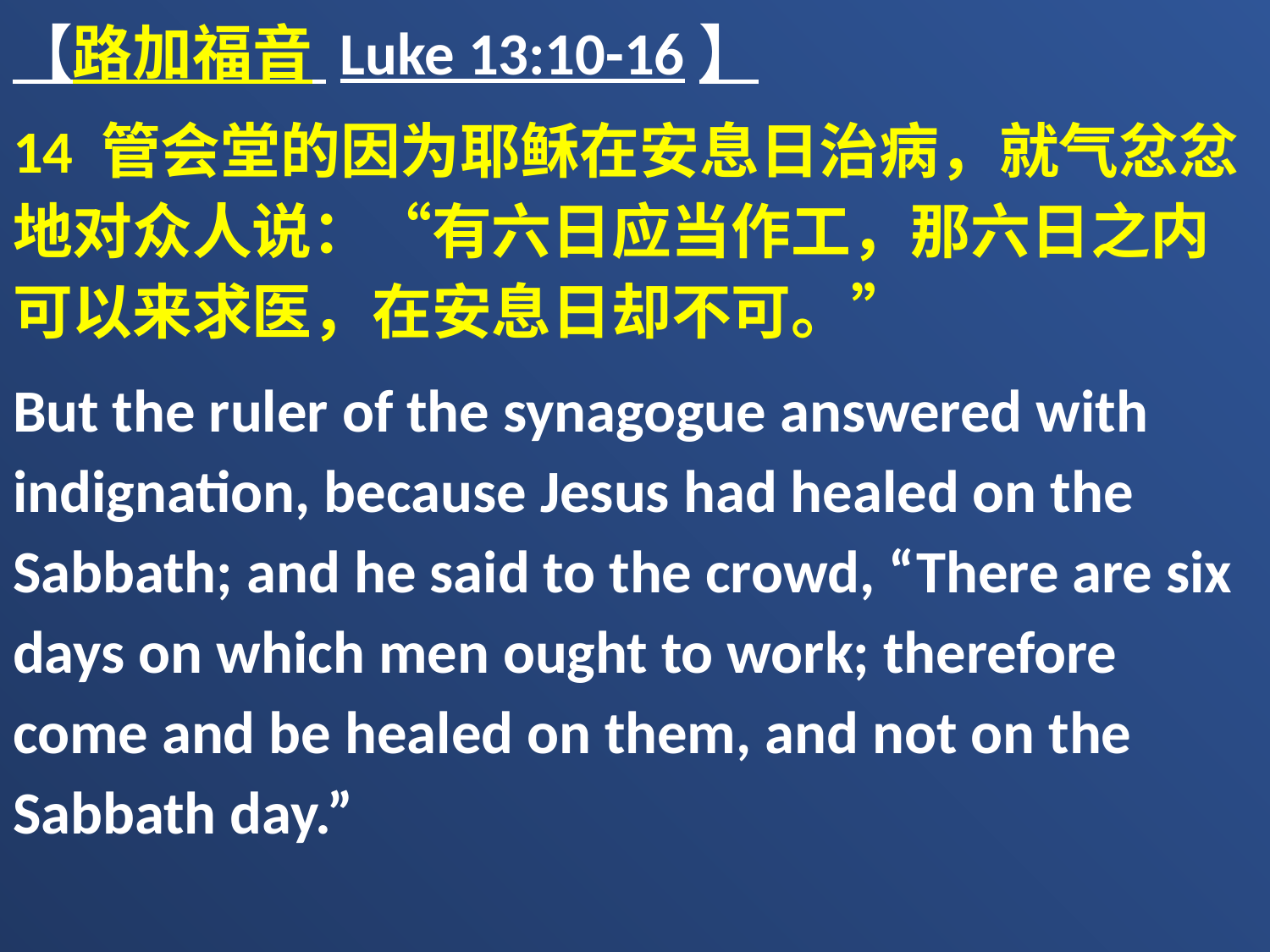

【路加福音 Luke 13:10-16】
14 管会堂的因为耶稣在安息日治病，就气忿忿地对众人说：“有六日应当作工，那六日之内可以来求医，在安息日却不可。”
But the ruler of the synagogue answered with indignation, because Jesus had healed on the Sabbath; and he said to the crowd, “There are six days on which men ought to work; therefore come and be healed on them, and not on the Sabbath day.”